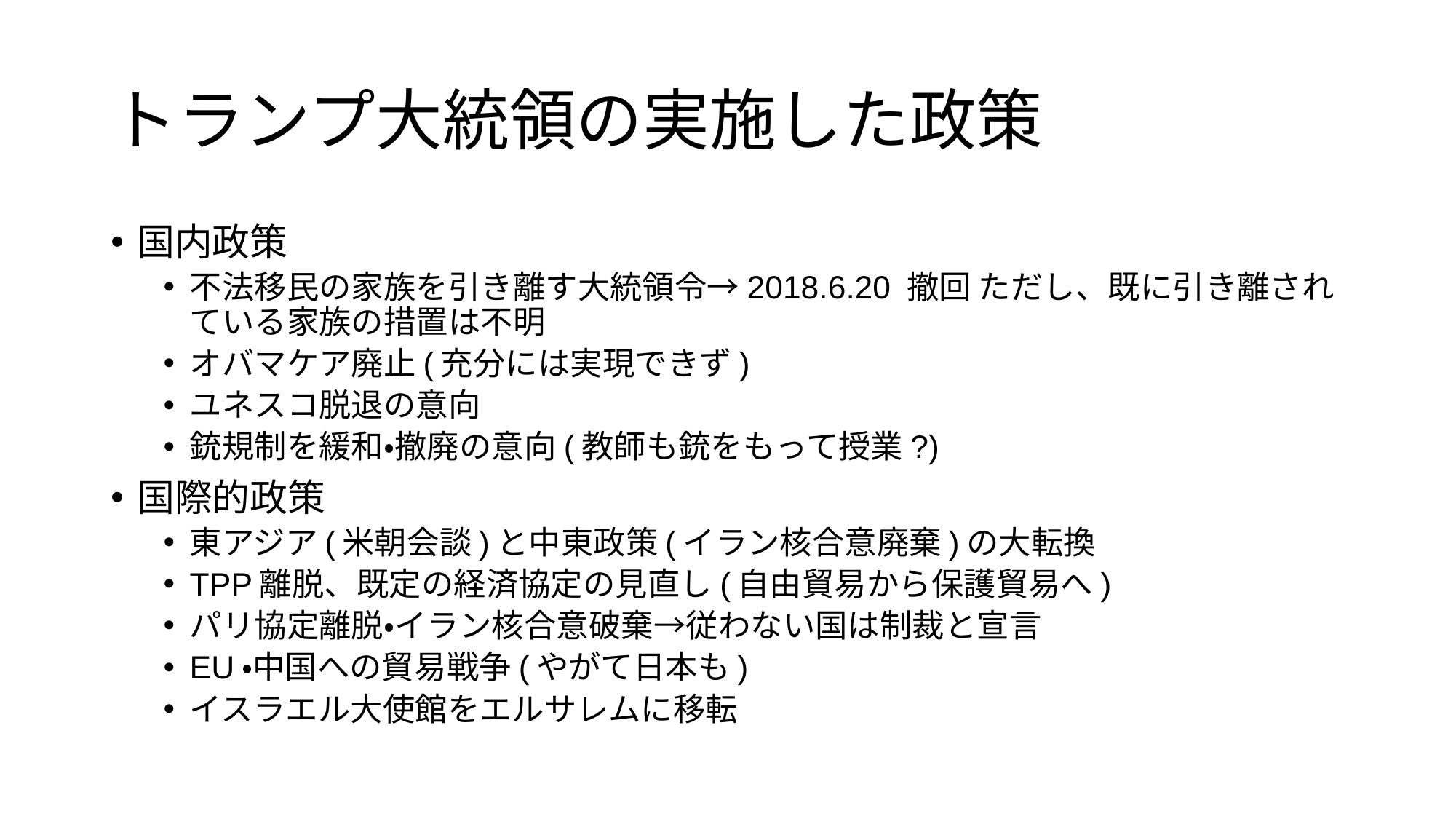

# トランプ大統領の実施した政策
国内政策
不法移民の家族を引き離す大統領令→2018.6.20 撤回 ただし、既に引き離されている家族の措置は不明
オバマケア廃止(充分には実現できず)
ユネスコ脱退の意向
銃規制を緩和・撤廃の意向(教師も銃をもって授業?)
国際的政策
東アジア(米朝会談)と中東政策(イラン核合意廃棄)の大転換
TPP離脱、既定の経済協定の見直し(自由貿易から保護貿易へ)
パリ協定離脱・イラン核合意破棄→従わない国は制裁と宣言
EU・中国への貿易戦争(やがて日本も)
イスラエル大使館をエルサレムに移転